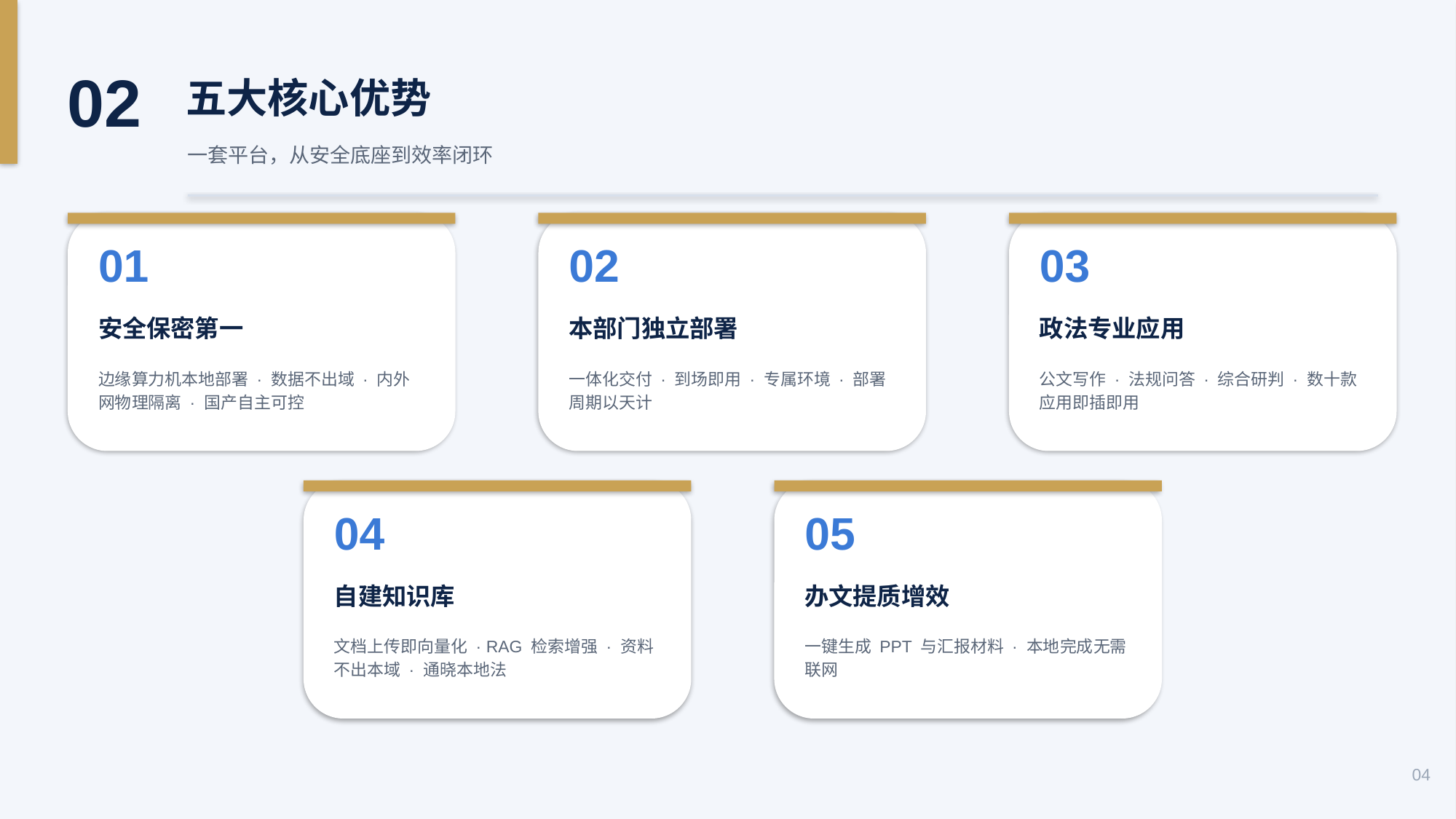

02
五大核心优势
一套平台，从安全底座到效率闭环

01
02
03
安全保密第一
本部门独立部署
政法专业应用
边缘算力机本地部署 · 数据不出域 · 内外网物理隔离 · 国产自主可控
一体化交付 · 到场即用 · 专属环境 · 部署周期以天计
公文写作 · 法规问答 · 综合研判 · 数十款应用即插即用

04
05
自建知识库
办文提质增效
文档上传即向量化 · RAG 检索增强 · 资料不出本域 · 通晓本地法
一键生成 PPT 与汇报材料 · 本地完成无需联网
04